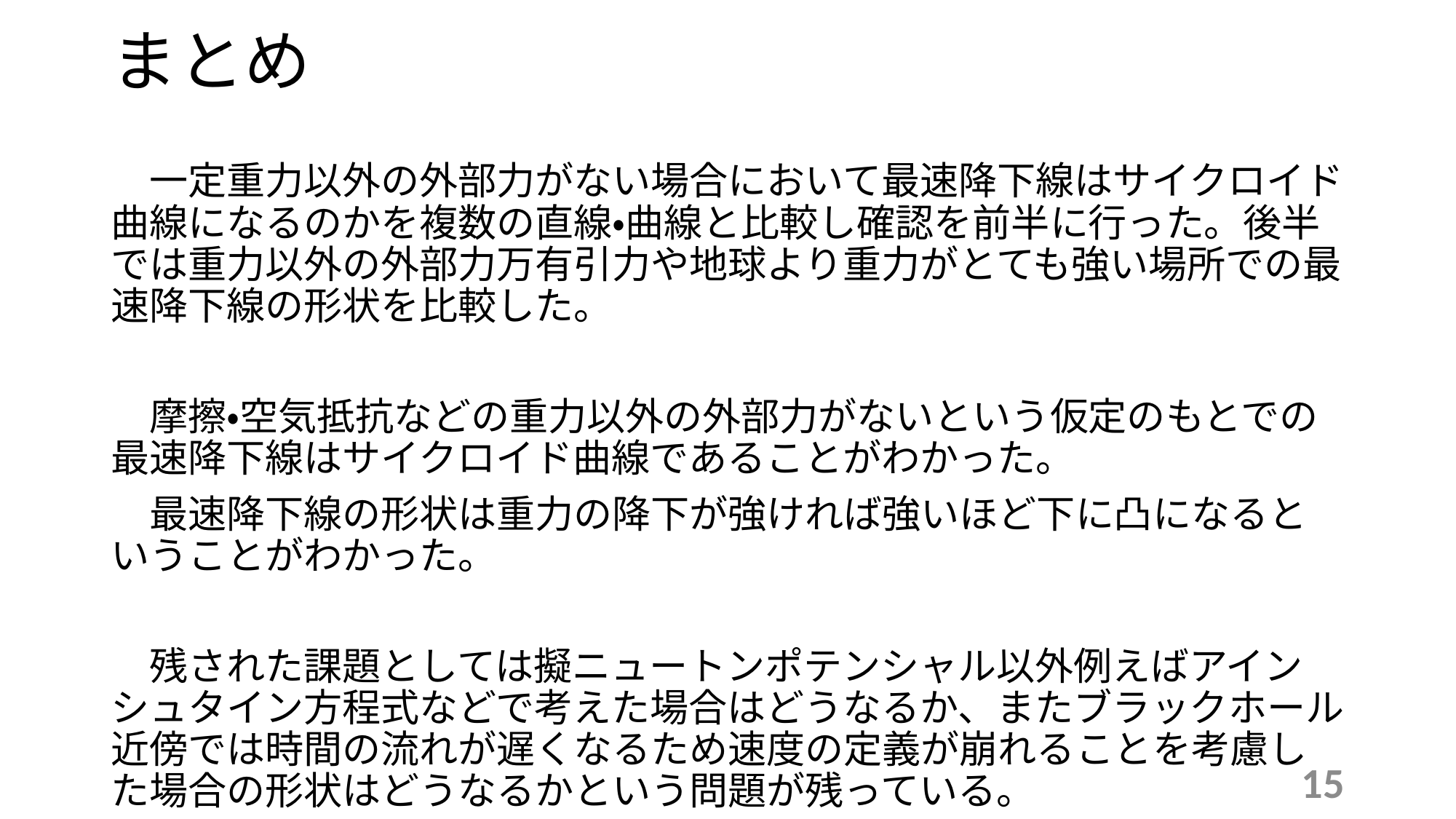

# まとめ
　一定重力以外の外部力がない場合において最速降下線はサイクロイド曲線になるのかを複数の直線・曲線と比較し確認を前半に行った。後半では重力以外の外部力万有引力や地球より重力がとても強い場所での最速降下線の形状を比較した。

　摩擦・空気抵抗などの重力以外の外部力がないという仮定のもとでの最速降下線はサイクロイド曲線であることがわかった。
　最速降下線の形状は重力の降下が強ければ強いほど下に凸になるということがわかった。

　残された課題としては擬ニュートンポテンシャル以外例えばアインシュタイン方程式などで考えた場合はどうなるか、またブラックホール近傍では時間の流れが遅くなるため速度の定義が崩れることを考慮した場合の形状はどうなるかという問題が残っている。
15